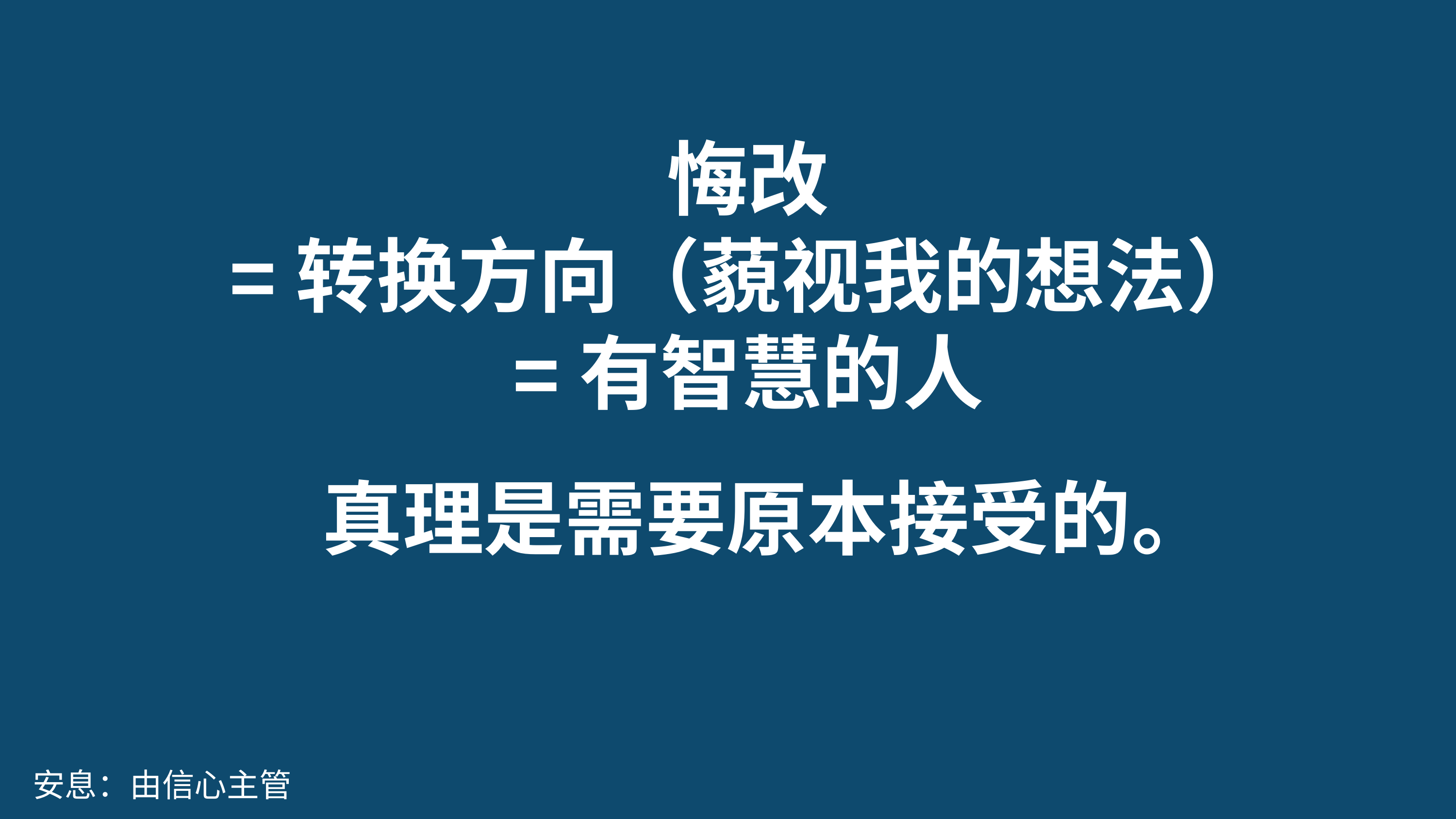

悔改
=转换方向（藐视我的想法）
=有智慧的人
  真理是需要原本接受的。
安息：由信心主管